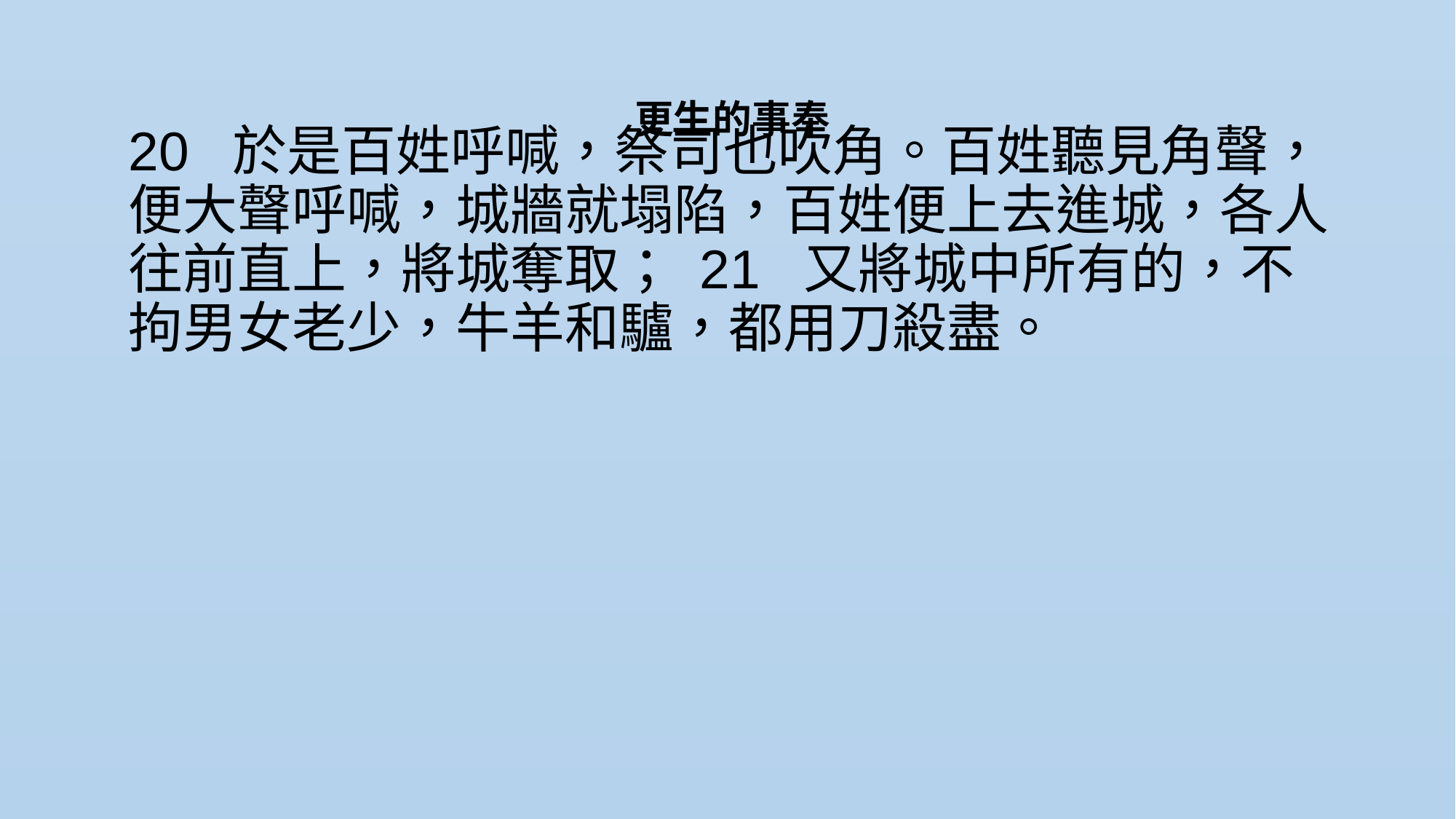

# 更生的事奉
20  於是百姓呼喊，祭司也吹角。百姓聽見角聲，便大聲呼喊，城牆就塌陷，百姓便上去進城，各人往前直上，將城奪取； 21  又將城中所有的，不拘男女老少，牛羊和驢，都用刀殺盡。